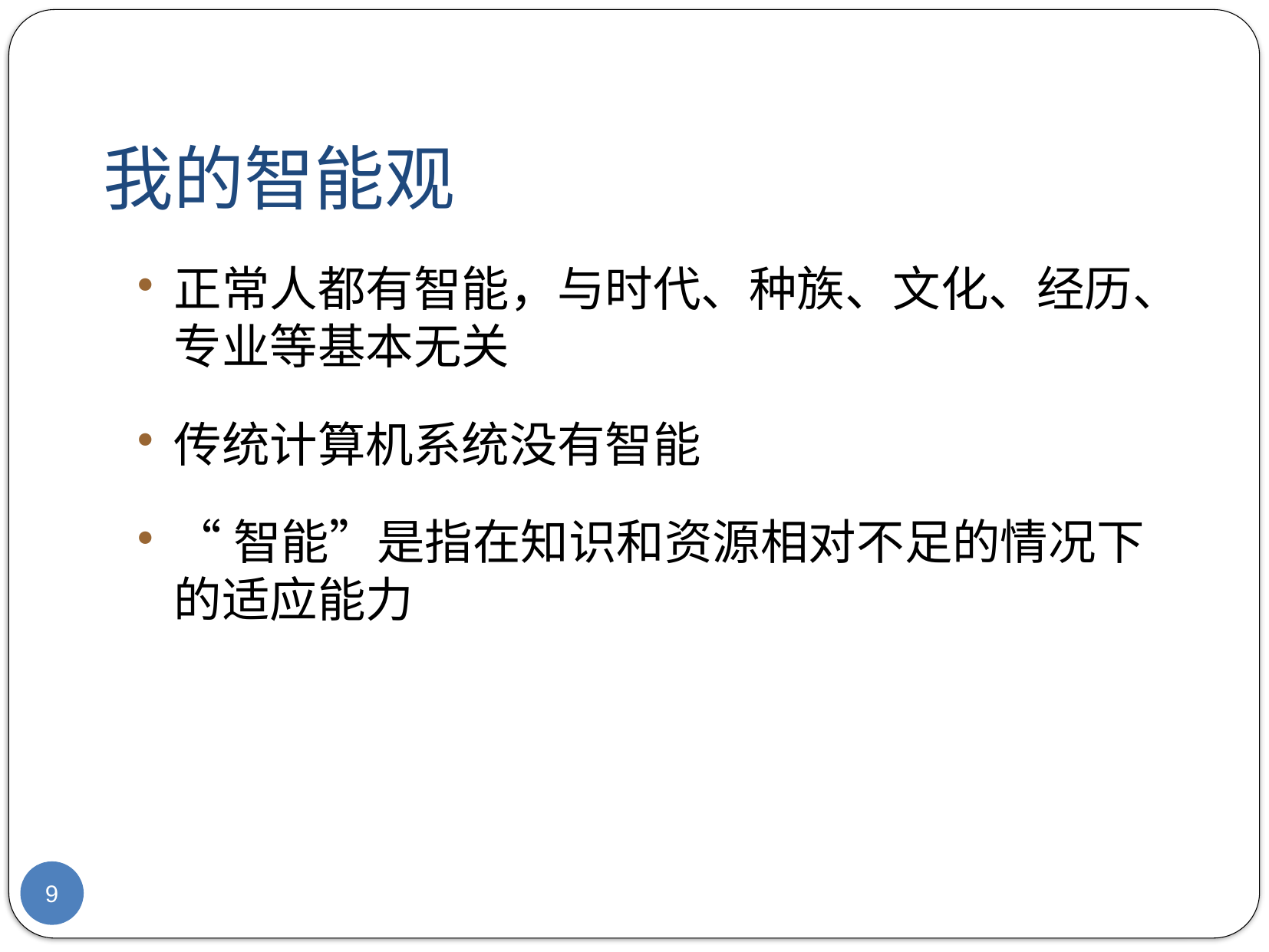

# 我的智能观
正常人都有智能，与时代、种族、文化、经历、专业等基本无关
传统计算机系统没有智能
“智能”是指在知识和资源相对不足的情况下的适应能力

9